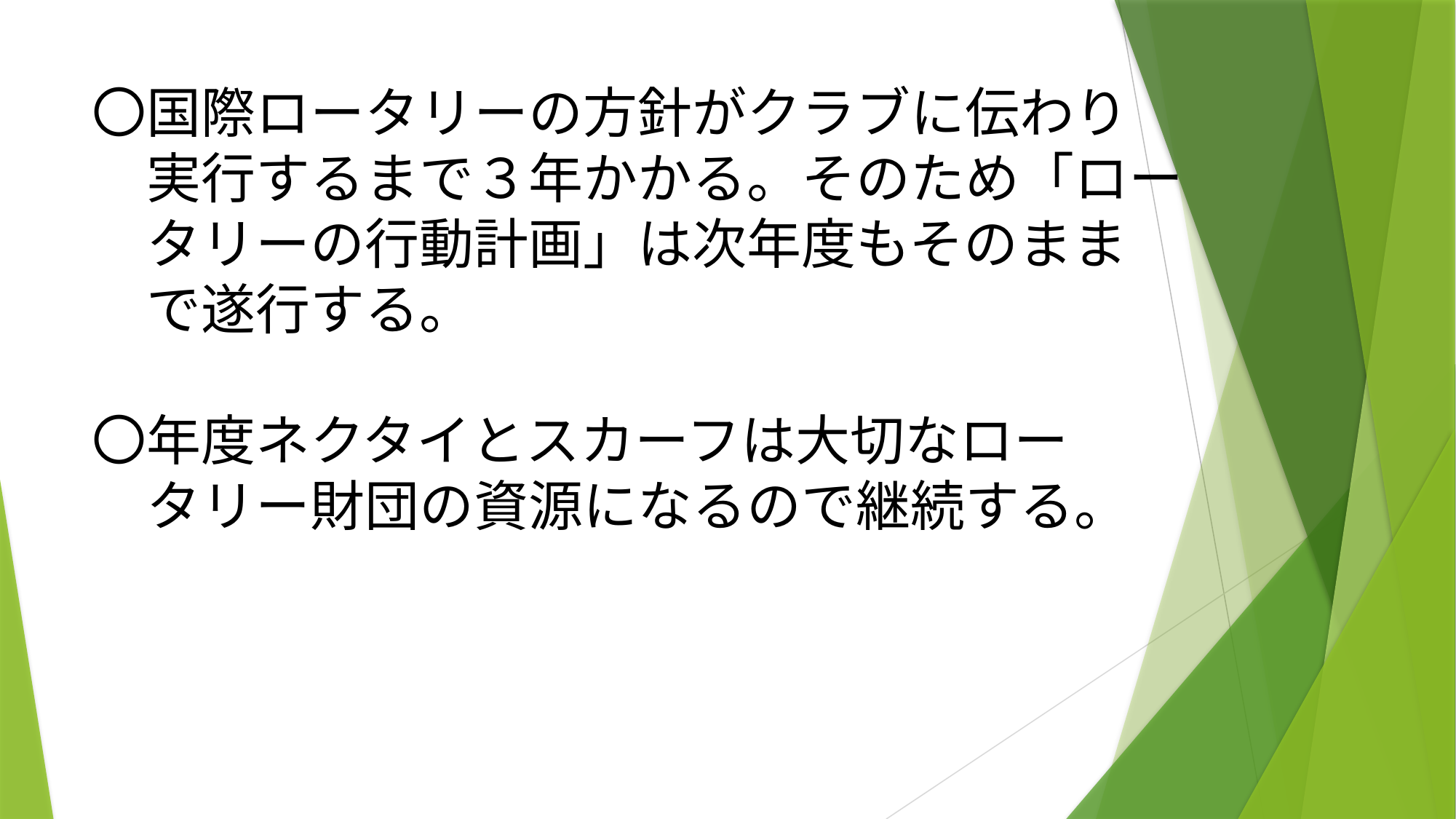

# 〇国際ロータリーの方針がクラブに伝わり 　実行するまで３年かかる。そのため「ロー 　タリーの行動計画」は次年度もそのまま 　で遂行する。 〇年度ネクタイとスカーフは大切なロー 　タリー財団の資源になるので継続する。